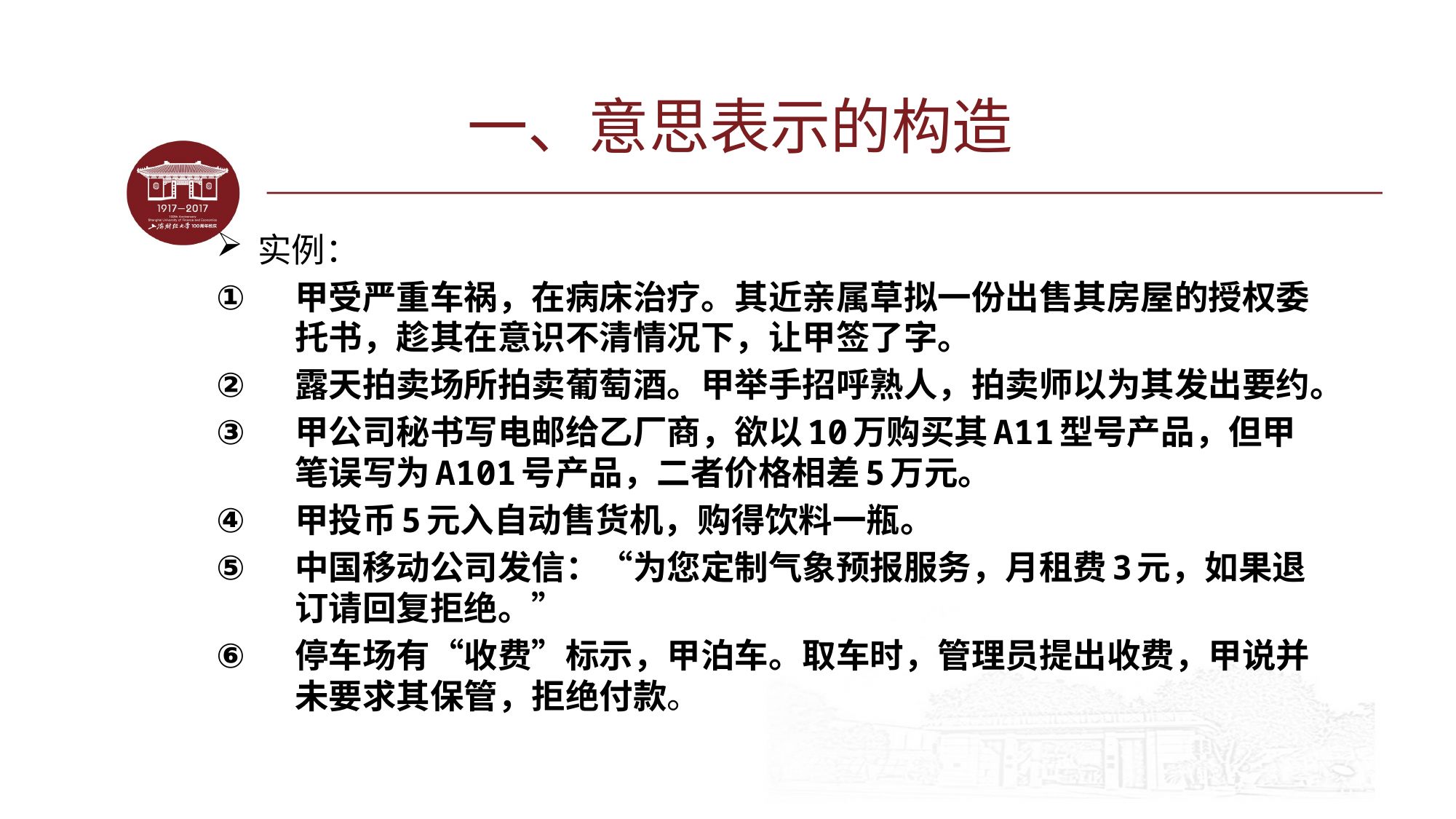

# 一、意思表示的构造
实例：
甲受严重车祸，在病床治疗。其近亲属草拟一份出售其房屋的授权委托书，趁其在意识不清情况下，让甲签了字。
露天拍卖场所拍卖葡萄酒。甲举手招呼熟人，拍卖师以为其发出要约。
甲公司秘书写电邮给乙厂商，欲以10万购买其A11型号产品，但甲笔误写为A101号产品，二者价格相差5万元。
甲投币5元入自动售货机，购得饮料一瓶。
中国移动公司发信：“为您定制气象预报服务，月租费3元，如果退订请回复拒绝。”
停车场有“收费”标示，甲泊车。取车时，管理员提出收费，甲说并未要求其保管，拒绝付款。